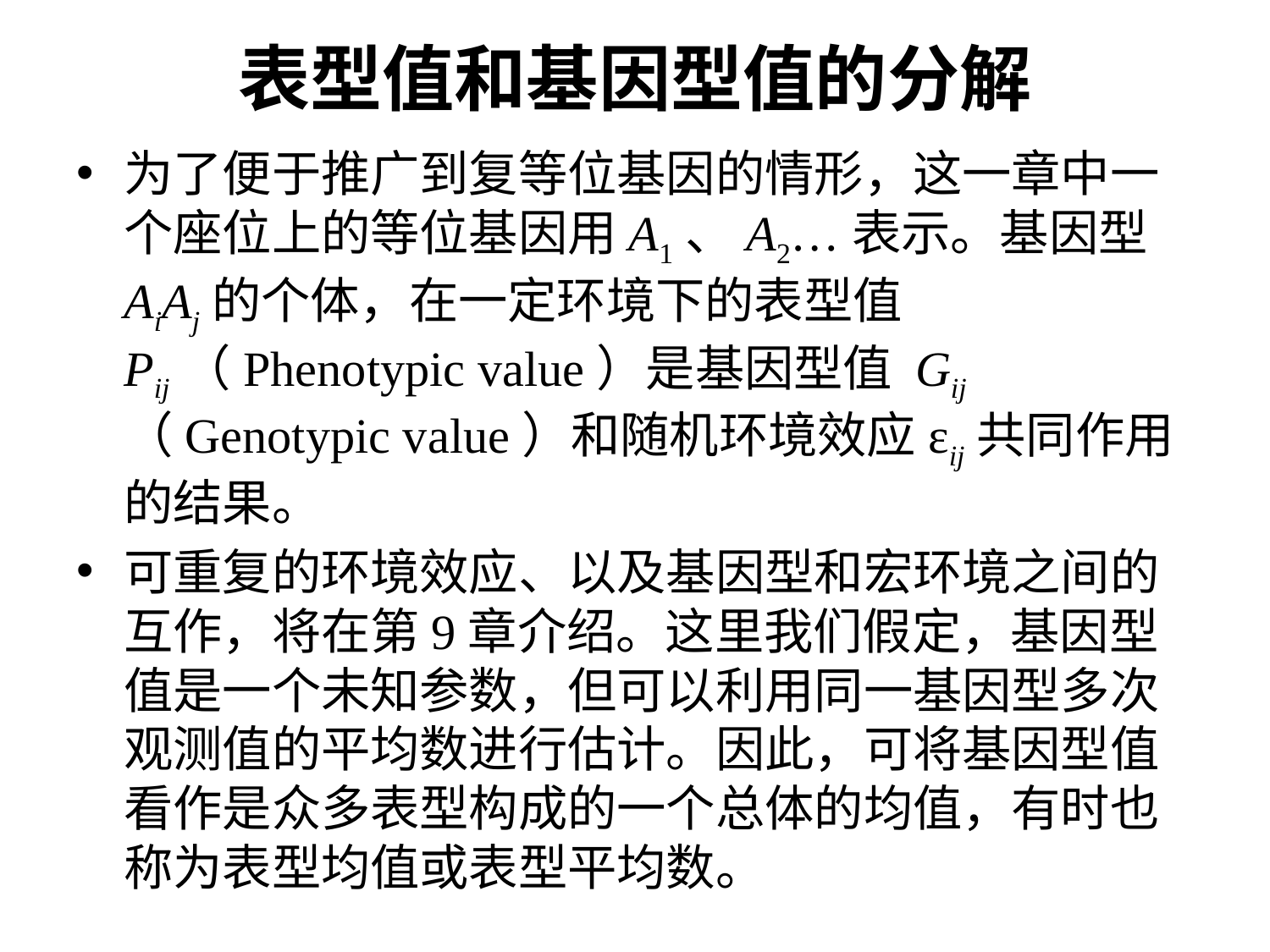

# 表型值和基因型值的分解
为了便于推广到复等位基因的情形，这一章中一个座位上的等位基因用A1、A2…表示。基因型AiAj的个体，在一定环境下的表型值 Pij（Phenotypic value）是基因型值 Gij （Genotypic value）和随机环境效应εij共同作用的结果。
可重复的环境效应、以及基因型和宏环境之间的互作，将在第9章介绍。这里我们假定，基因型值是一个未知参数，但可以利用同一基因型多次观测值的平均数进行估计。因此，可将基因型值看作是众多表型构成的一个总体的均值，有时也称为表型均值或表型平均数。